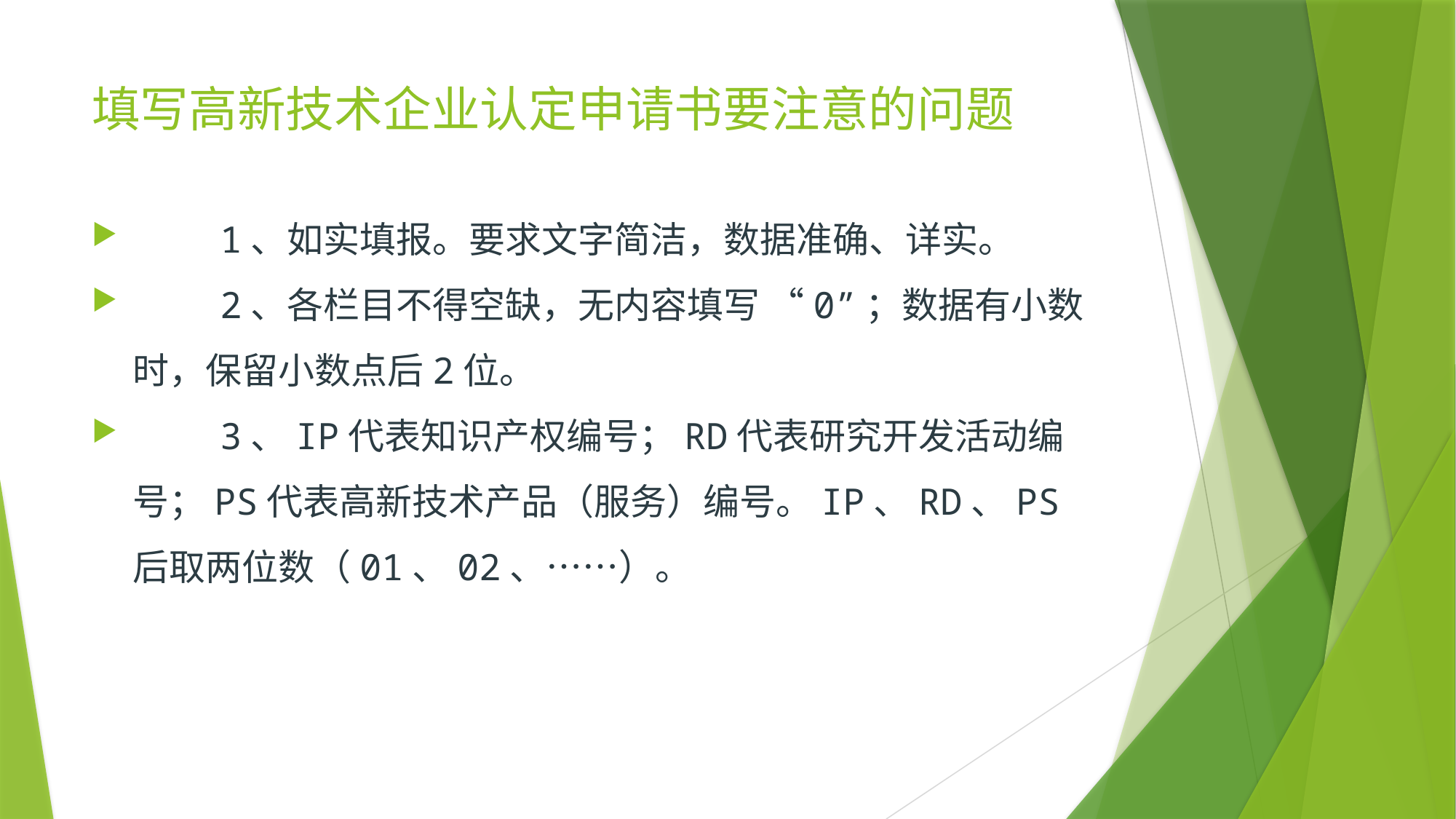

# 填写高新技术企业认定申请书要注意的问题
    1、如实填报。要求文字简洁，数据准确、详实。
    2、各栏目不得空缺，无内容填写 “0”；数据有小数时，保留小数点后2位。
    3、IP代表知识产权编号；RD代表研究开发活动编号；PS代表高新技术产品（服务）编号。IP、RD、PS后取两位数（01、02、……）。